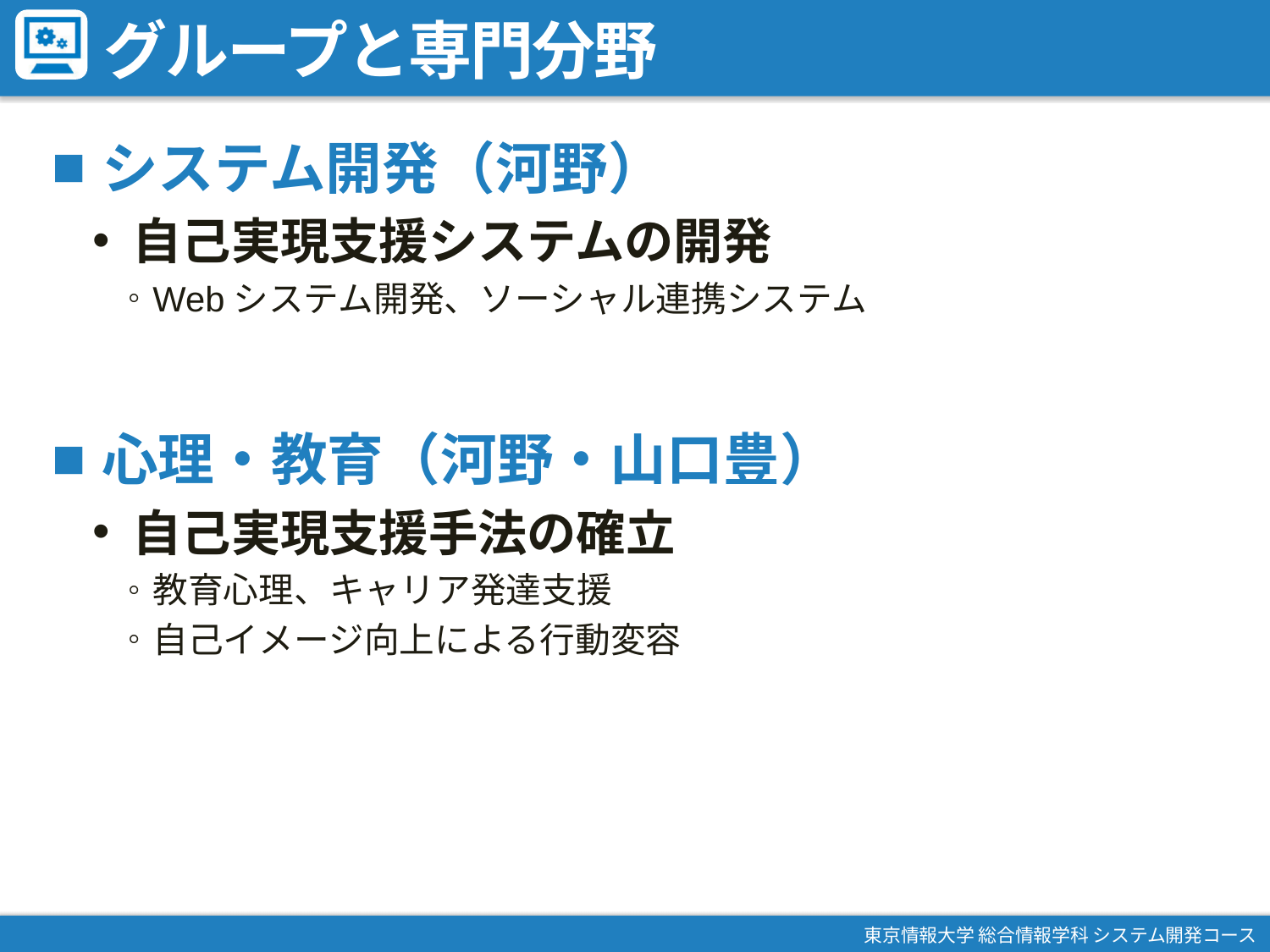

# グループと専門分野
システム開発（河野）
自己実現支援システムの開発
Webシステム開発、ソーシャル連携システム

心理・教育（河野・山口豊）
自己実現支援手法の確立
教育心理、キャリア発達支援
自己イメージ向上による行動変容